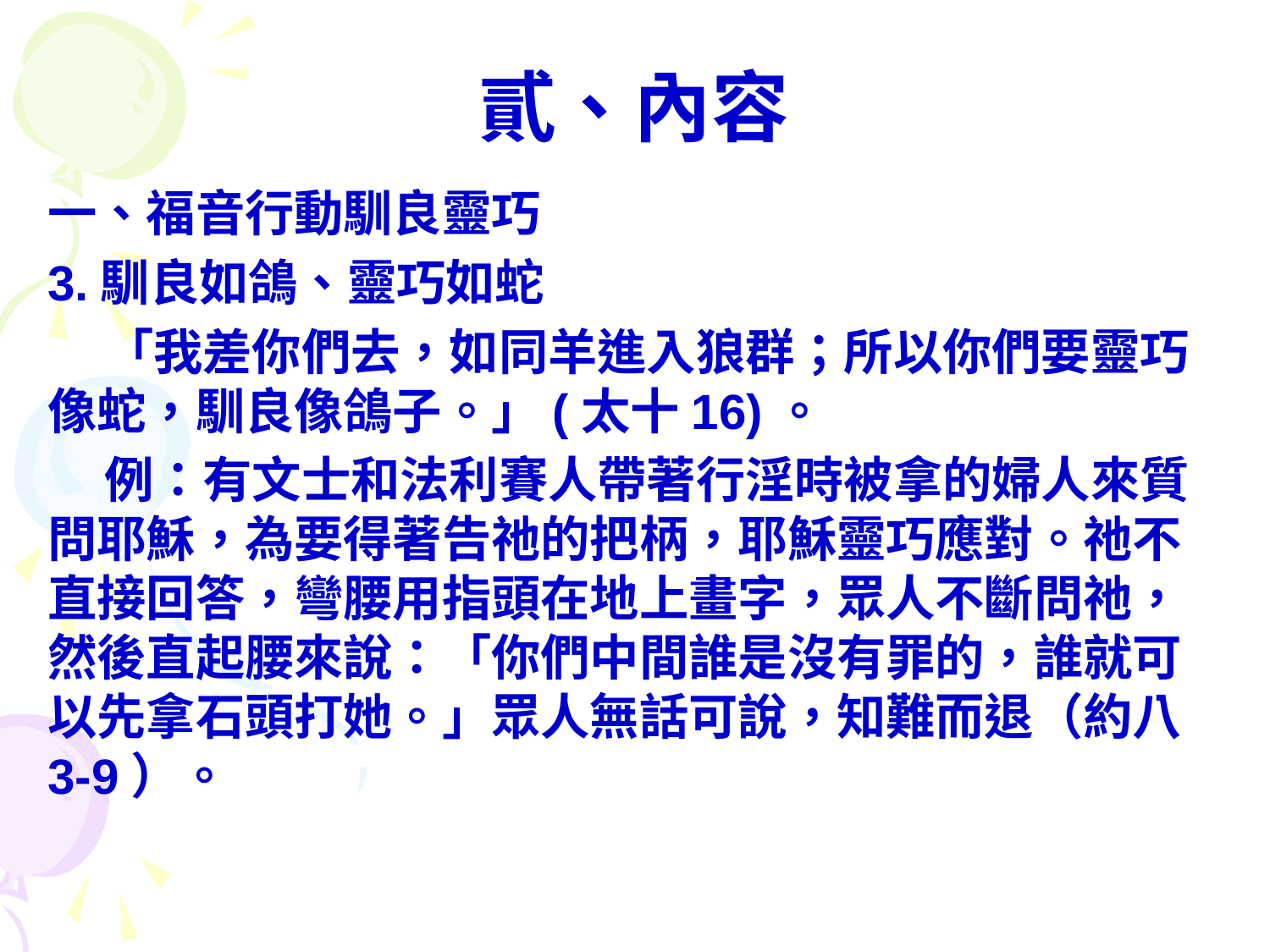

# 貳、內容
一、福音行動馴良靈巧
3.馴良如鴿、靈巧如蛇
    「我差你們去，如同羊進入狼群；所以你們要靈巧像蛇，馴良像鴿子。」(太十16)。
    例：有文士和法利賽人帶著行淫時被拿的婦人來質問耶穌，為要得著告祂的把柄，耶穌靈巧應對。祂不直接回答，彎腰用指頭在地上畫字，眾人不斷問祂，然後直起腰來說：「你們中間誰是沒有罪的，誰就可以先拿石頭打她。」眾人無話可說，知難而退（約八3-9）。